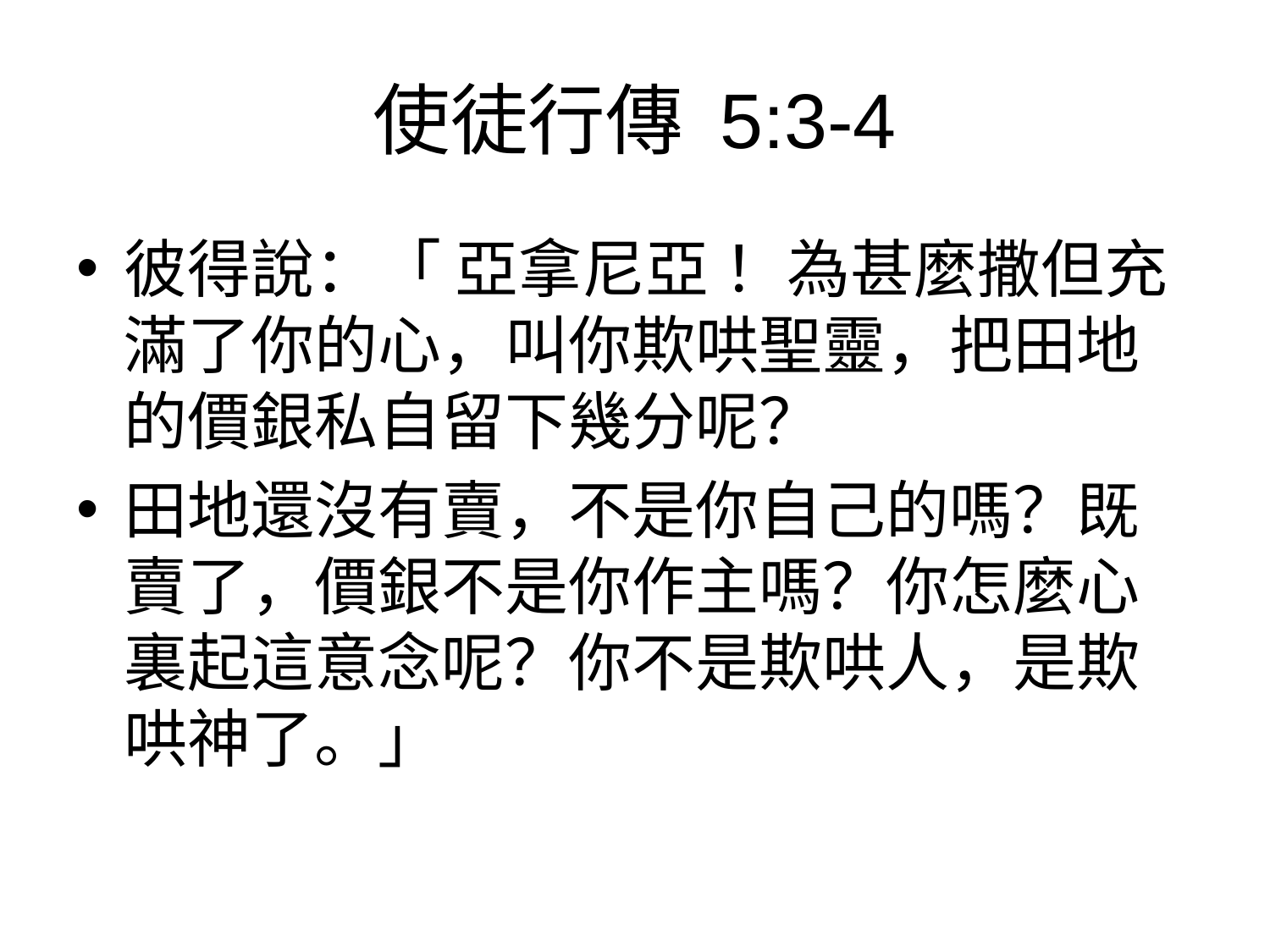

# 使徒行傳‬ 5:3-4
彼得說：「 亞拿尼亞 ！為甚麼撒但充滿了你的心，叫你欺哄聖靈，把田地的價銀私自留下幾分呢？
田地還沒有賣，不是你自己的嗎？既賣了，價銀不是你作主嗎？你怎麼心裏起這意念呢？你不是欺哄人，是欺哄神了。」